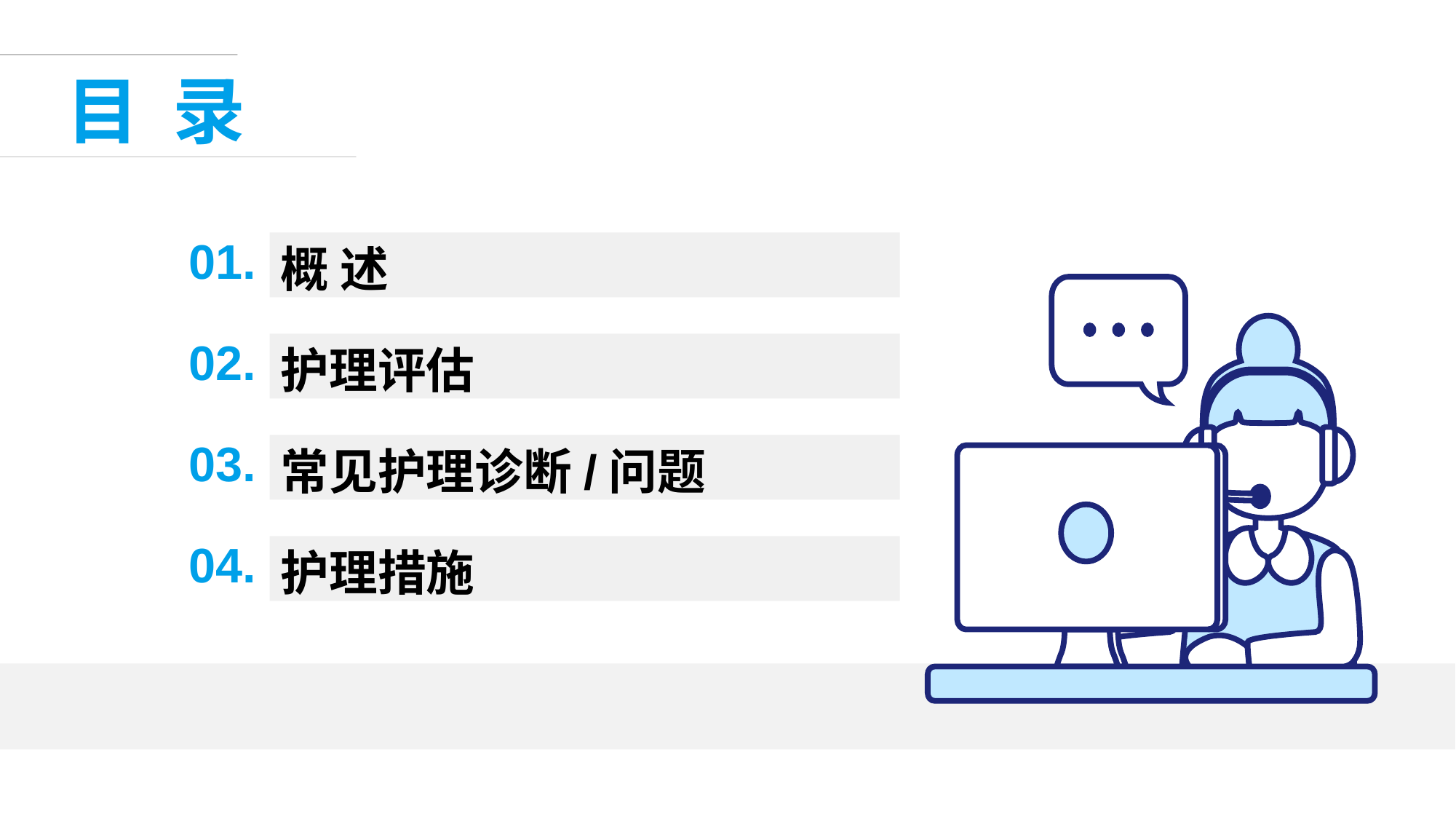

目  录
01.
概 述

02.
护理评估
03.
常见护理诊断/问题
04.
护理措施